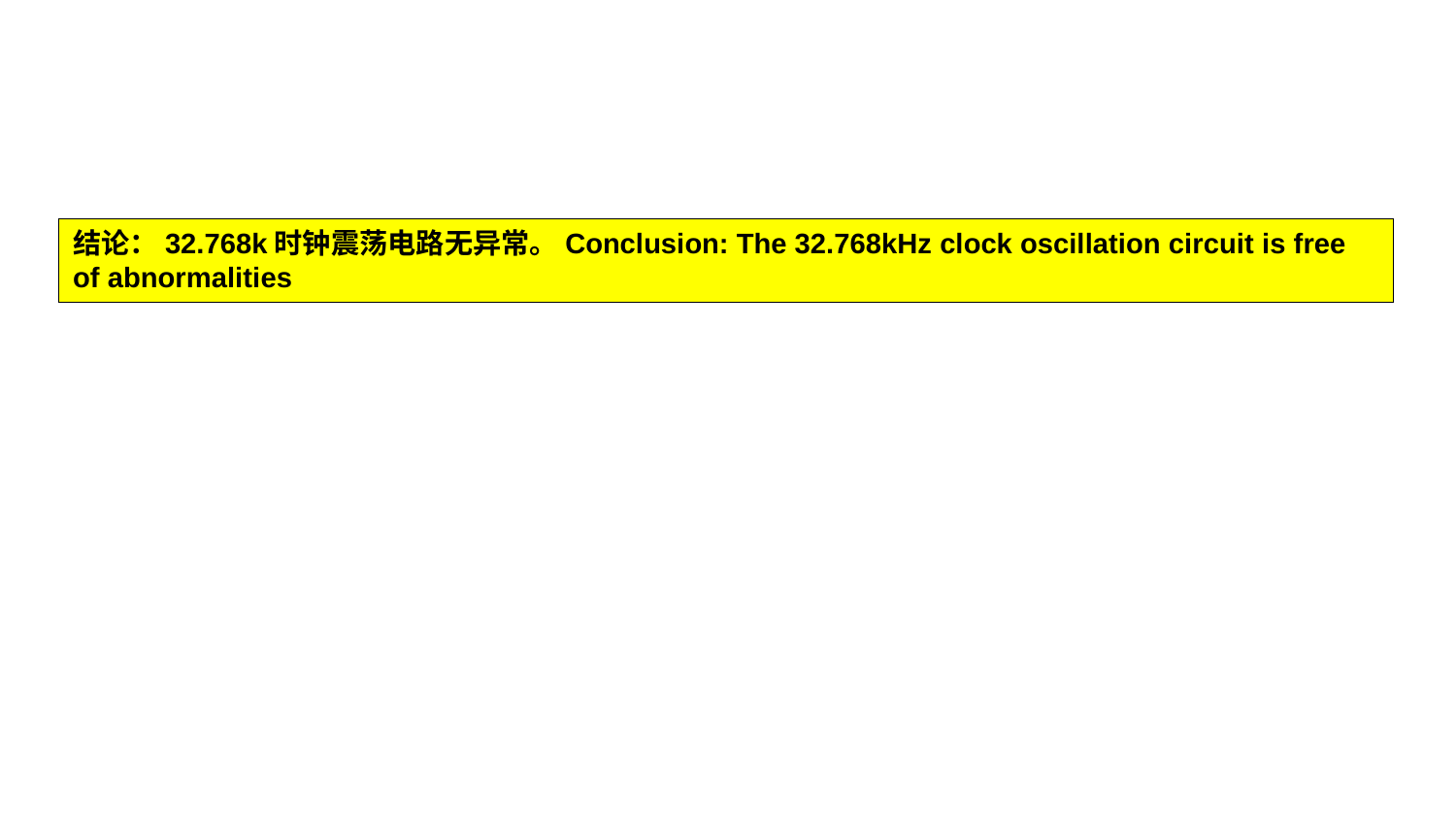

结论：32.768k时钟震荡电路无异常。Conclusion: The 32.768kHz clock oscillation circuit is free of abnormalities